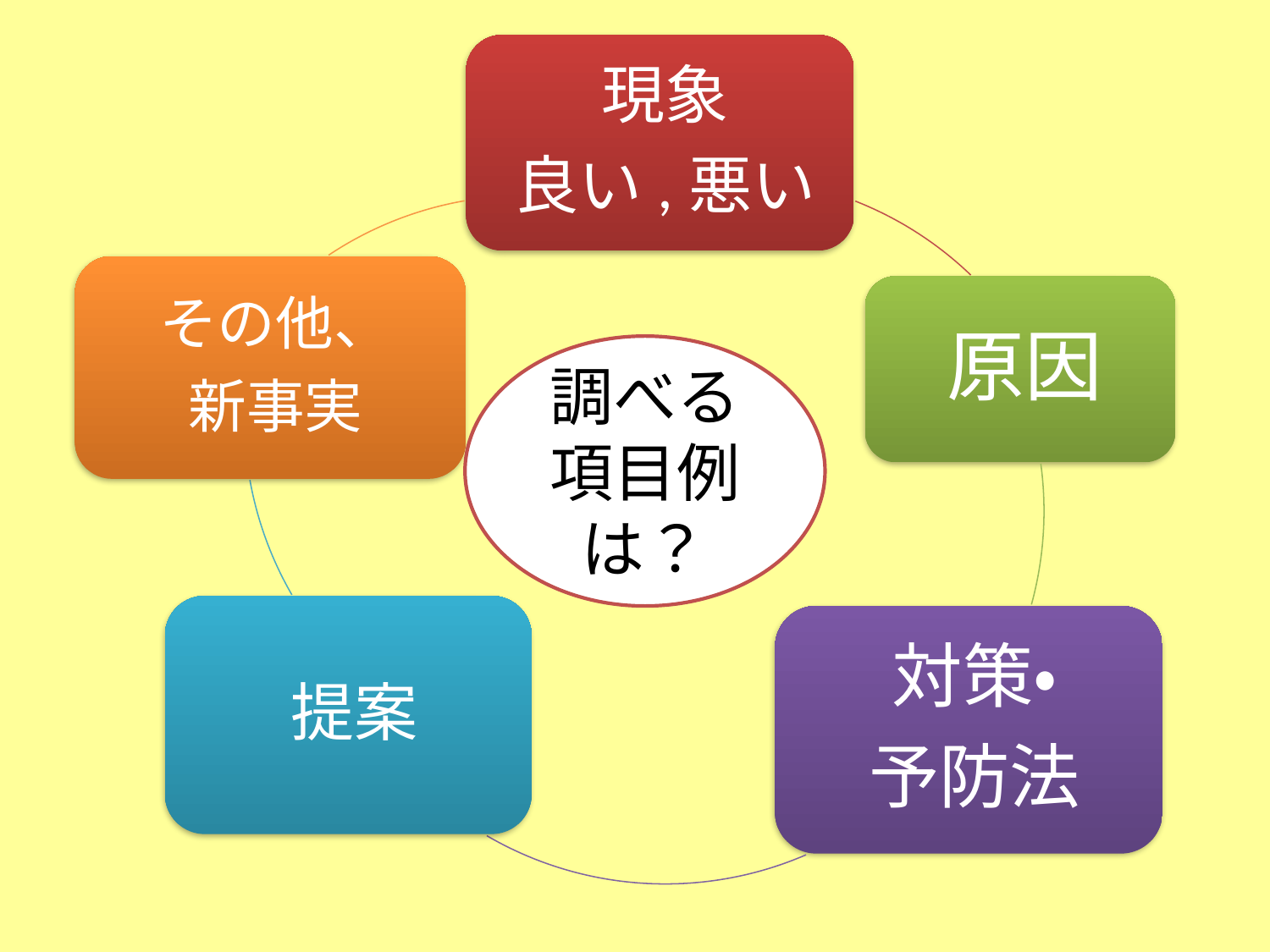

現象
良い,悪い
原因
対策・
予防法
提案
その他、
新事実
調べる
項目例は？